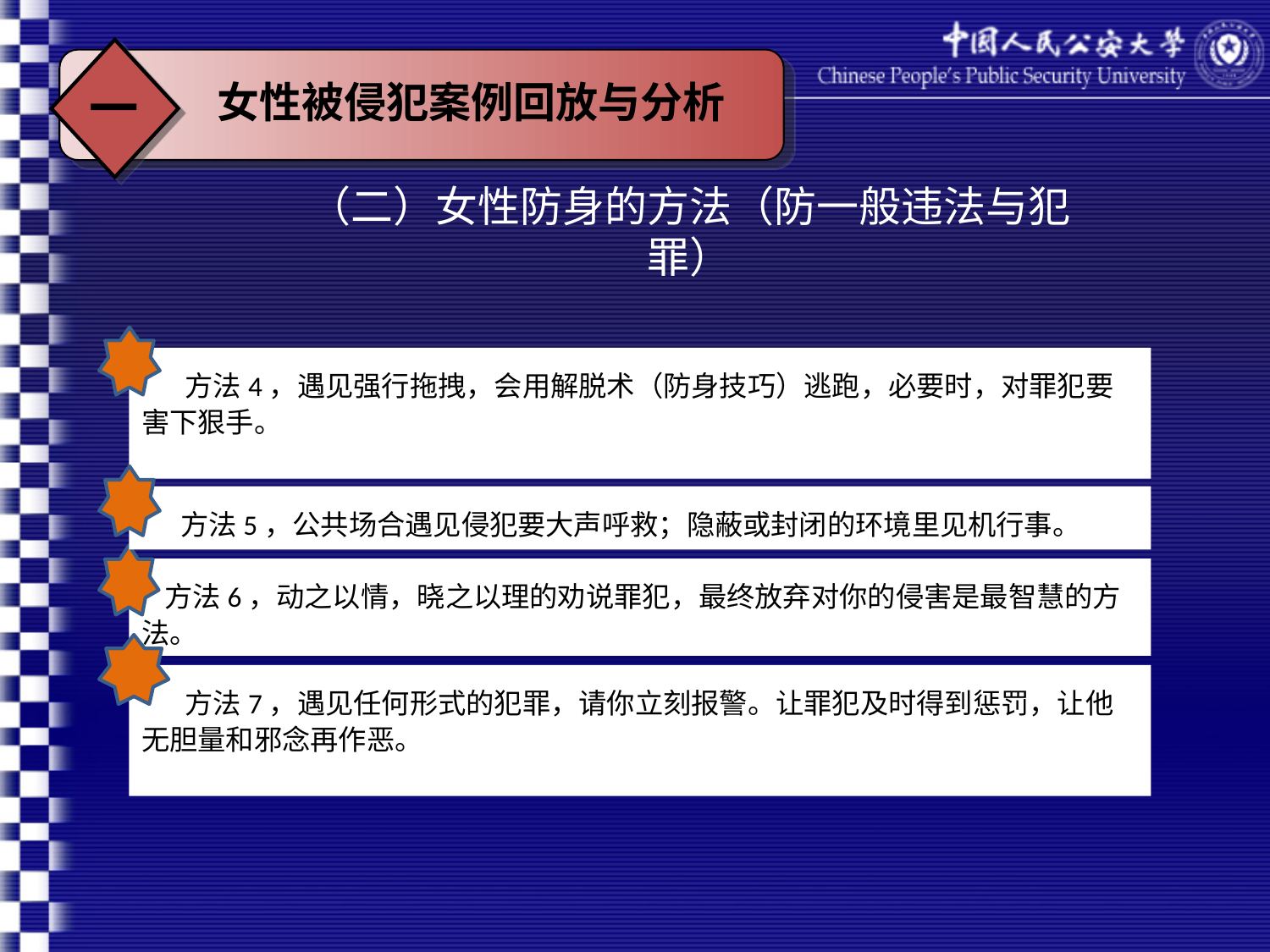

一

女性被侵犯案例回放与分析
（二）女性防身的方法（防一般违法与犯罪）

    方法4，遇见强行拖拽，会用解脱术（防身技巧）逃跑，必要时，对罪犯要害下狠手。

   方法5，公共场合遇见侵犯要大声呼救；隐蔽或封闭的环境里见机行事。

  方法6，动之以情，晓之以理的劝说罪犯，最终放弃对你的侵害是最智慧的方法。

    方法7，遇见任何形式的犯罪，请你立刻报警。让罪犯及时得到惩罚，让他无胆量和邪念再作恶。